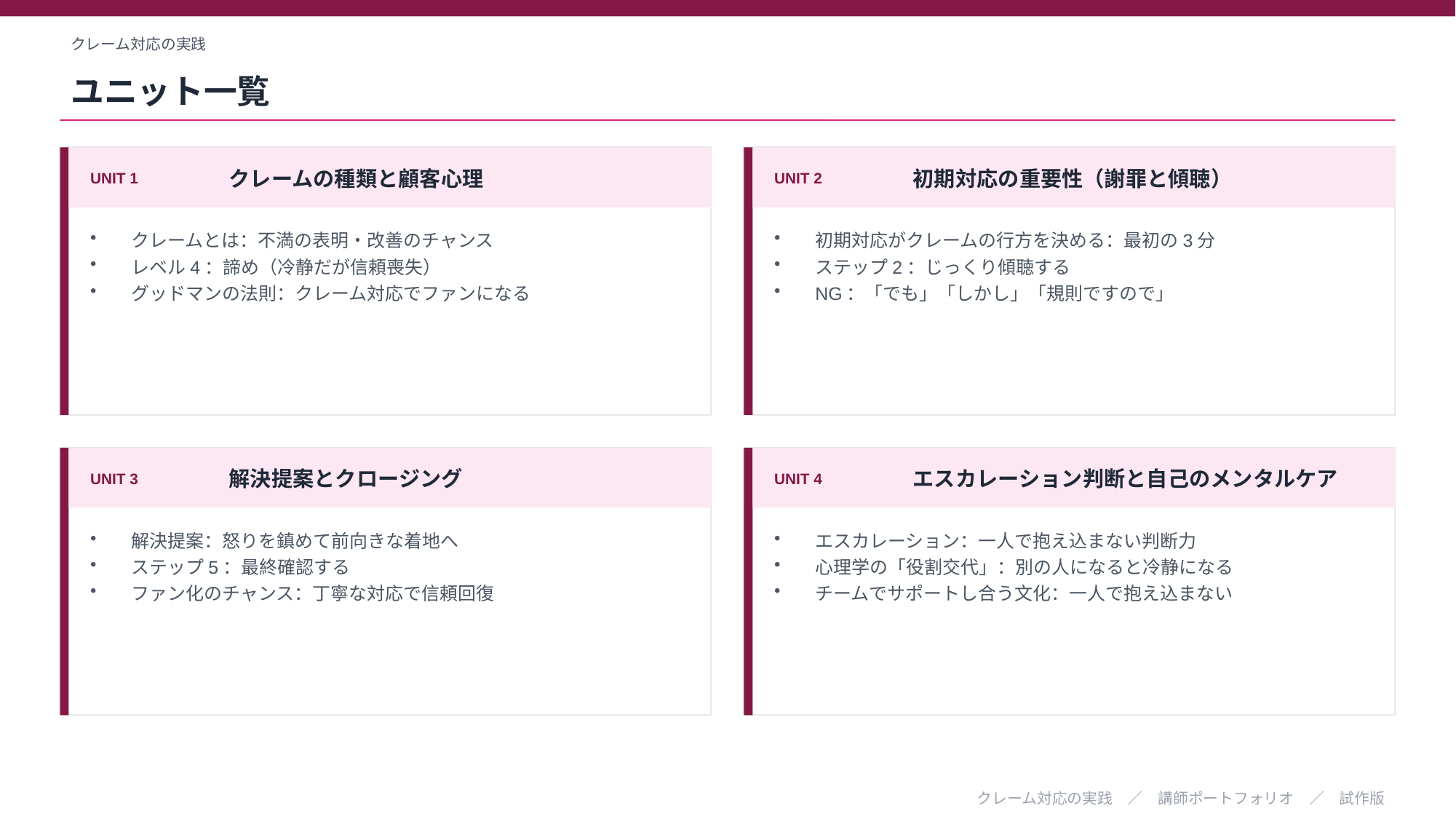

クレーム対応の実践
ユニット一覧

UNIT 1
クレームの種類と顧客心理
UNIT 2
初期対応の重要性（謝罪と傾聴）
クレームとは：不満の表明・改善のチャンス
レベル4：諦め（冷静だが信頼喪失）
グッドマンの法則：クレーム対応でファンになる
初期対応がクレームの行方を決める：最初の3分
ステップ2：じっくり傾聴する
NG：「でも」「しかし」「規則ですので」

UNIT 3
解決提案とクロージング
UNIT 4
エスカレーション判断と自己のメンタルケア
解決提案：怒りを鎮めて前向きな着地へ
ステップ5：最終確認する
ファン化のチャンス：丁寧な対応で信頼回復
エスカレーション：一人で抱え込まない判断力
心理学の「役割交代」：別の人になると冷静になる
チームでサポートし合う文化：一人で抱え込まない
クレーム対応の実践　／　講師ポートフォリオ　／　試作版